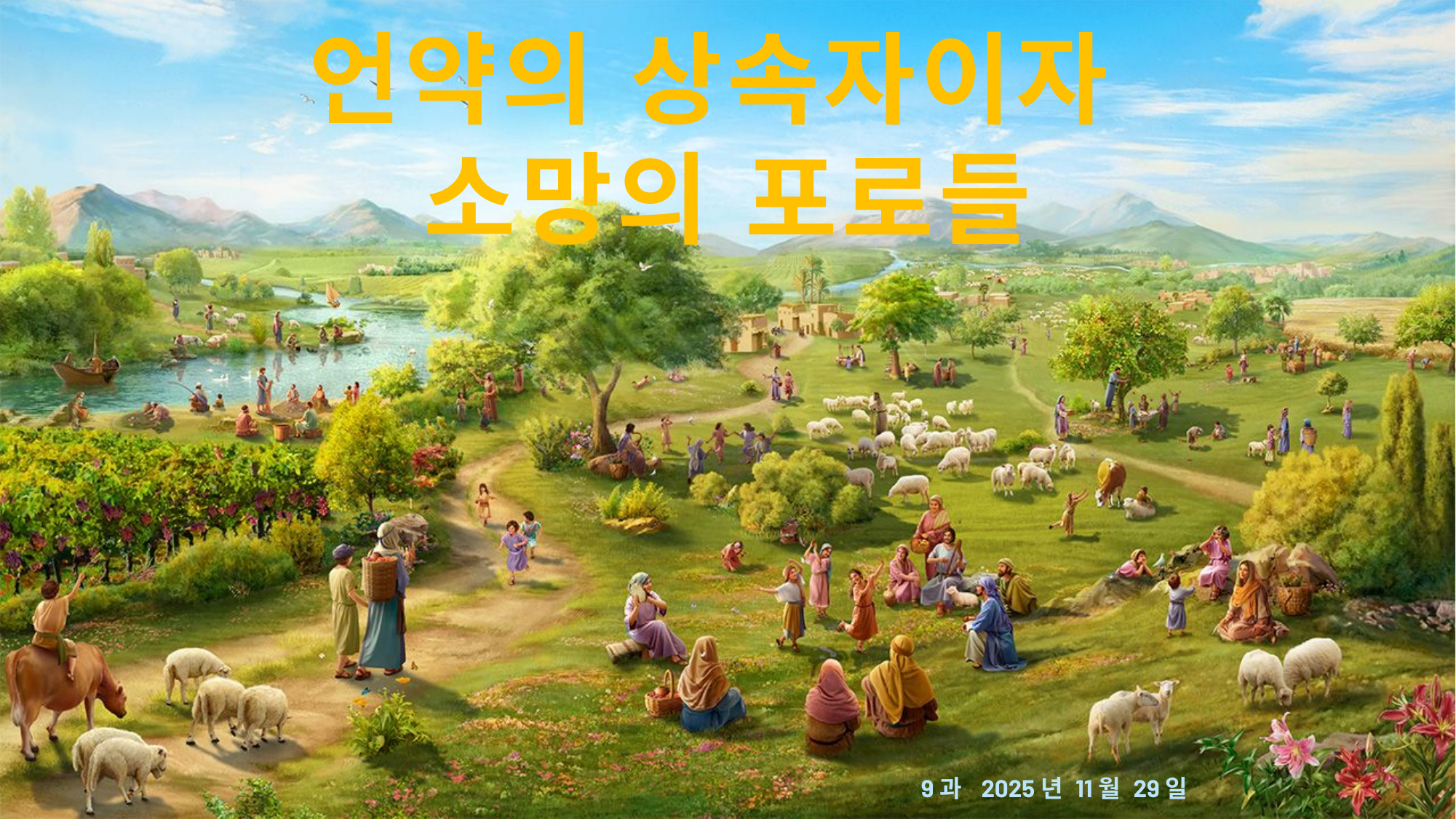

언약의 상속자이자
소망의 포로들
9과  2025년 11월 29일